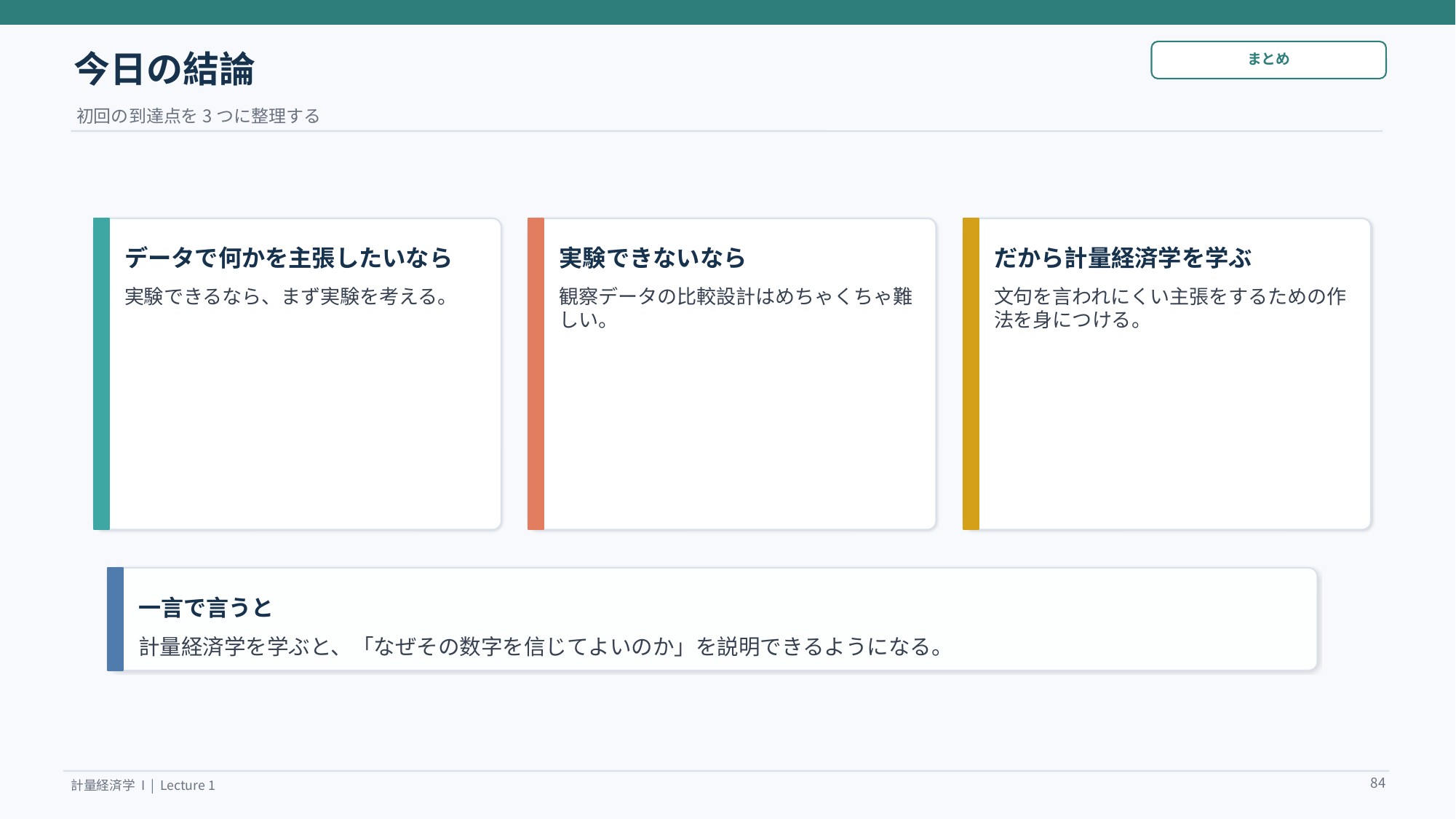

今日の結論

まとめ
初回の到達点を3つに整理する

データで何かを主張したいなら
実験できないなら
だから計量経済学を学ぶ
実験できるなら、まず実験を考える。
観察データの比較設計はめちゃくちゃ難しい。
文句を言われにくい主張をするための作法を身につける。

一言で言うと
計量経済学を学ぶと、「なぜその数字を信じてよいのか」を説明できるようになる。

84
計量経済学 I  |  Lecture 1